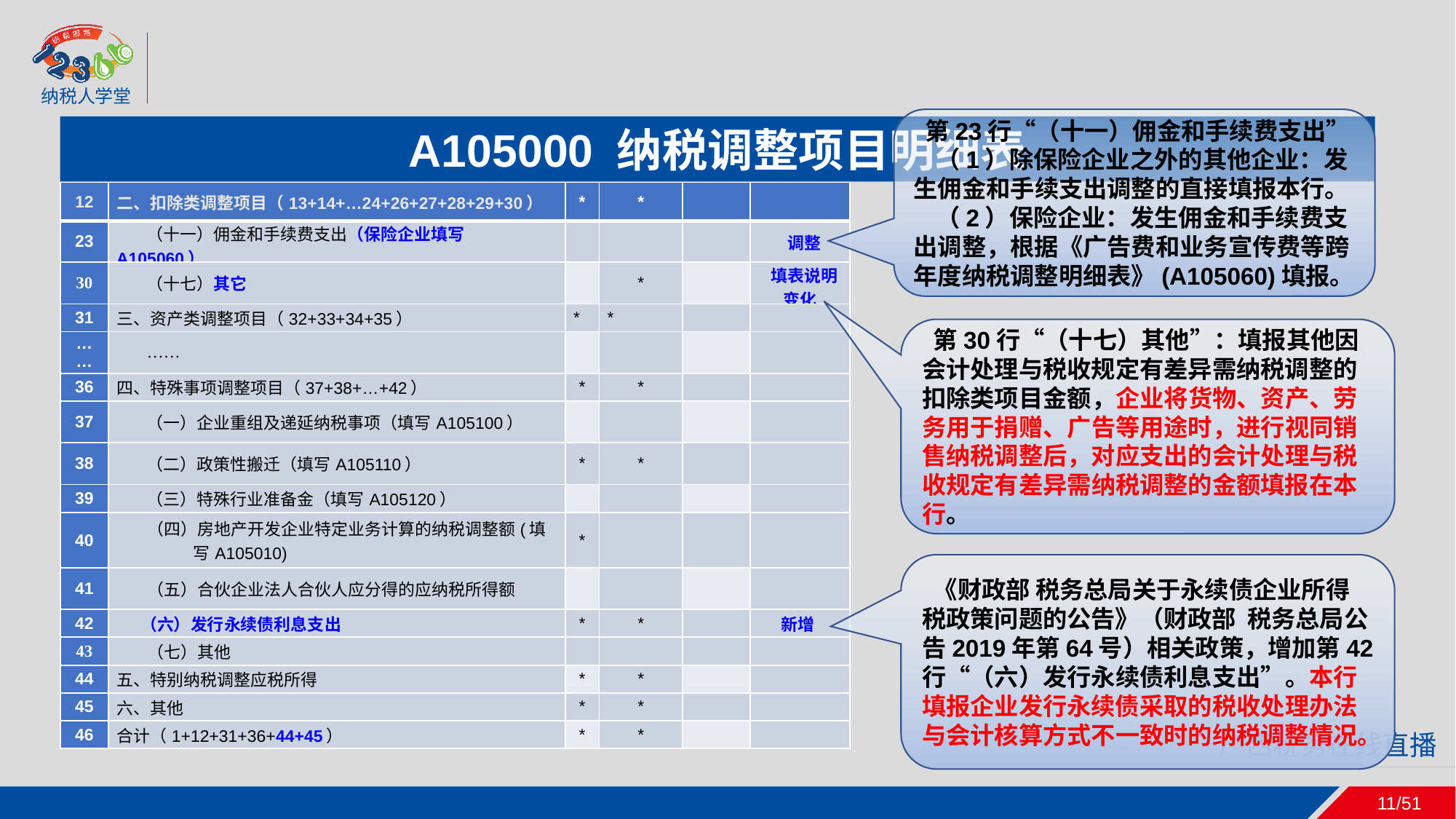

第23行“（十一）佣金和手续费支出”
   （1）除保险企业之外的其他企业：发生佣金和手续支出调整的直接填报本行。
   （2）保险企业：发生佣金和手续费支出调整，根据《广告费和业务宣传费等跨年度纳税调整明细表》(A105060)填报。
A105000 纳税调整项目明细表
| 12 | 二、扣除类调整项目（13+14+…24+26+27+28+29+30） | \* | \* |  |  |
| --- | --- | --- | --- | --- | --- |
| 23 | （十一）佣金和手续费支出（保险企业填写A105060） |  |  |  | 调整 |
| 30 | （十七）其它 |  | \* |  | 填表说明变化 |
| 31 | 三、资产类调整项目（32+33+34+35） | \* | \* |  |  |
| …… | …… |  |  |  |  |
| 36 | 四、特殊事项调整项目（37+38+…+42） | \* | \* |  |  |
| 37 | （一）企业重组及递延纳税事项（填写A105100） |  |  |  |  |
| 38 | （二）政策性搬迁（填写A105110） | \* | \* |  |  |
| 39 | （三）特殊行业准备金（填写A105120） |  |  |  |  |
| 40 | （四）房地产开发企业特定业务计算的纳税调整额(填写A105010) | \* |  |  |  |
| 41 | （五）合伙企业法人合伙人应分得的应纳税所得额 |  |  |  |  |
| 42 | （六）发行永续债利息支出 | \* | \* |  | 新增 |
| 43 | （七）其他 |  |  |  |  |
| 44 | 五、特别纳税调整应税所得 | \* | \* |  |  |
| 45 | 六、其他 | \* | \* |  |  |
| 46 | 合计（1+12+31+36+44+45） | \* | \* |  |  |
 第30行“（十七）其他”：填报其他因会计处理与税收规定有差异需纳税调整的扣除类项目金额，企业将货物、资产、劳务用于捐赠、广告等用途时，进行视同销售纳税调整后，对应支出的会计处理与税收规定有差异需纳税调整的金额填报在本行。
 《财政部 税务总局关于永续债企业所得税政策问题的公告》（财政部  税务总局公告2019年第64号）相关政策，增加第42行“（六）发行永续债利息支出”。本行填报企业发行永续债采取的税收处理办法与会计核算方式不一致时的纳税调整情况。